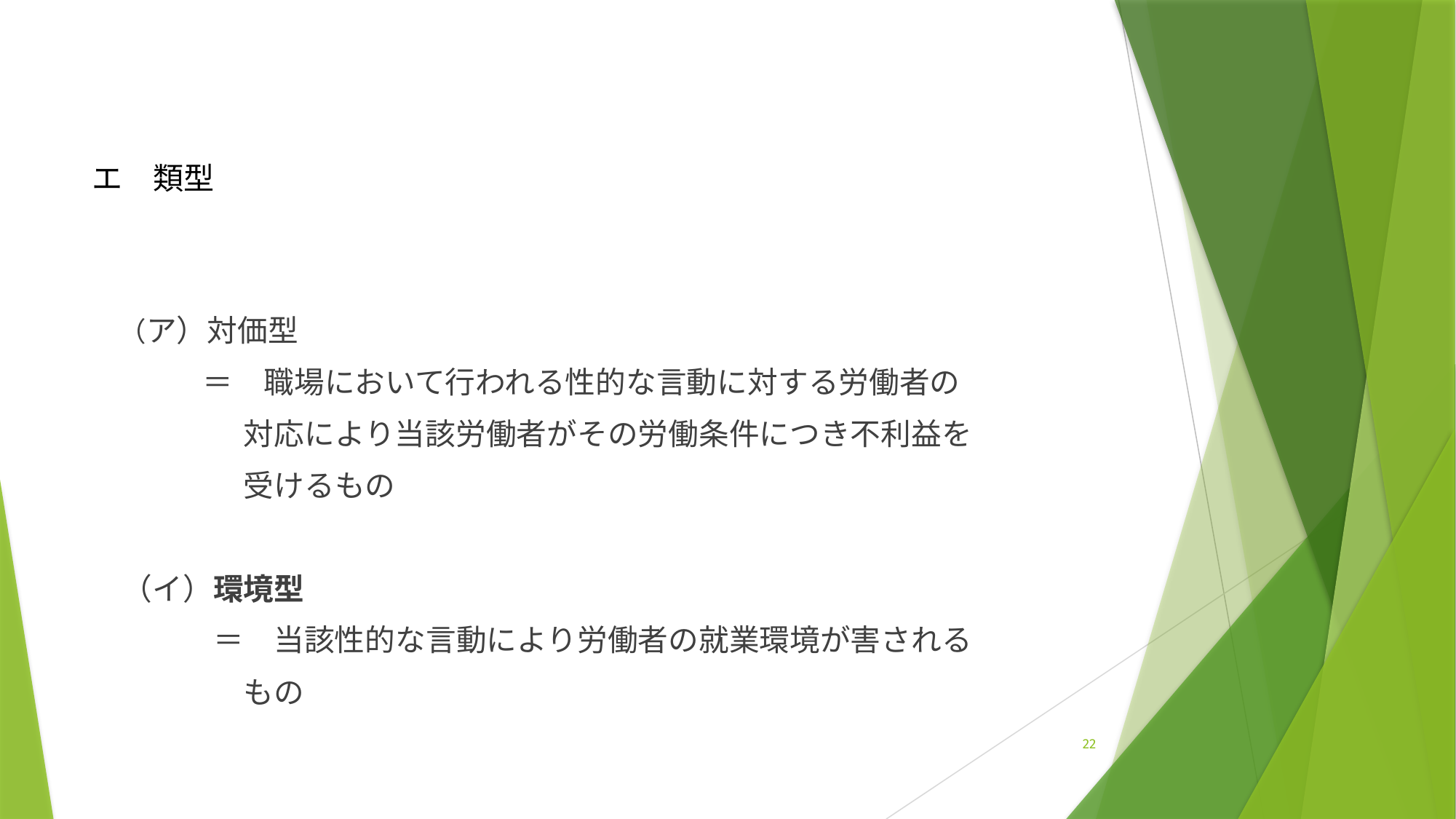

# エ　類型

　（ア）対価型
　　　   ＝　職場において行われる性的な言動に対する労働者の
　　　　　対応により当該労働者がその労働条件につき不利益を
　　　　　受けるもの

　（イ）環境型
　　　　＝　当該性的な言動により労働者の就業環境が害される
　　　　　もの
22